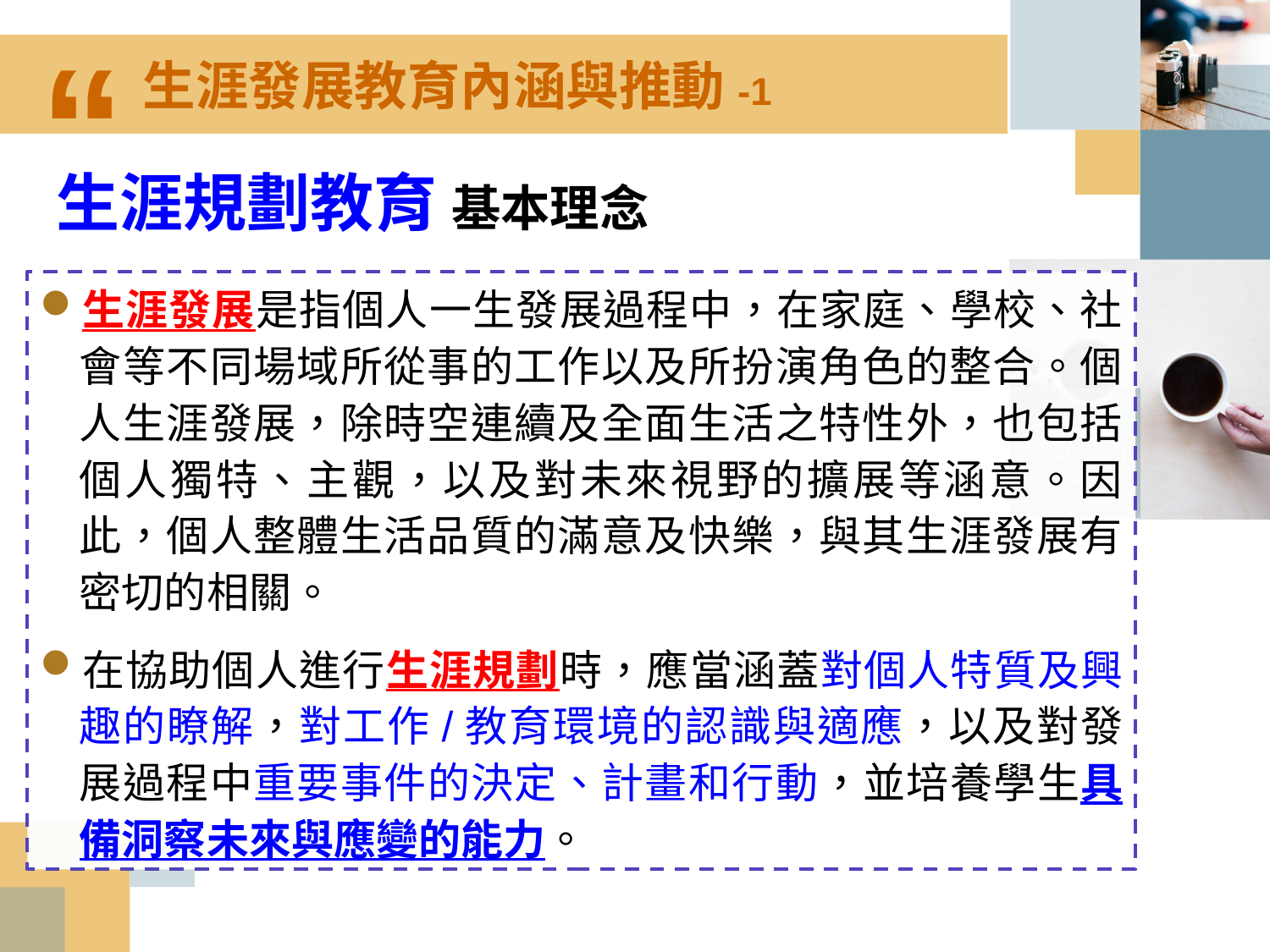

“
生涯發展教育內涵與推動-1

生涯規劃教育 基本理念
生涯發展是指個人一生發展過程中，在家庭、學校、社會等不同場域所從事的工作以及所扮演角色的整合。個人生涯發展，除時空連續及全面生活之特性外，也包括個人獨特、主觀，以及對未來視野的擴展等涵意。因此，個人整體生活品質的滿意及快樂，與其生涯發展有密切的相關。
在協助個人進行生涯規劃時，應當涵蓋對個人特質及興趣的瞭解，對工作/教育環境的認識與適應，以及對發展過程中重要事件的決定、計畫和行動，並培養學生具備洞察未來與應變的能力。